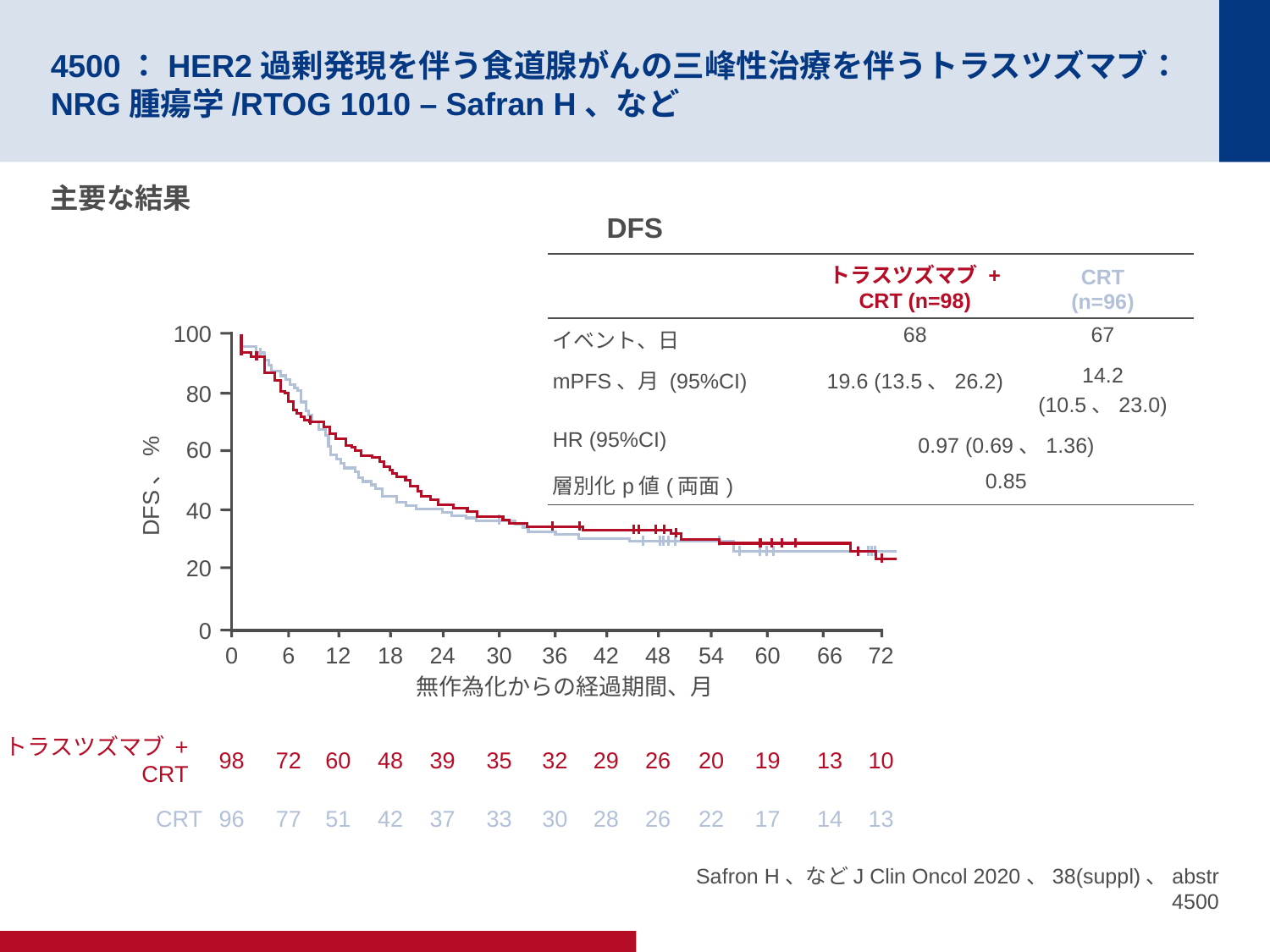

# 4500：HER2過剰発現を伴う食道腺がんの三峰性治療を伴うトラスツズマブ：NRG腫瘍学/RTOG 1010 – Safran H、など
主要な結果

DFS
|  | トラスツズマブ + CRT (n=98) | CRT (n=96) |
| --- | --- | --- |
| イベント、日 | 68 | 67 |
| mPFS、月 (95%CI) | 19.6 (13.5、26.2) | 14.2 (10.5、23.0) |
| HR (95%CI) | 0.97 (0.69、1.36) |  |
| 層別化p値(両面) | 0.85 |  |
100

80

60

DFS、%
40

20

0

0
6
12
18
24
30
36
42
48
54
60
66
72
無作為化からの経過期間、月
 トラスツズマブ +
CRT
98
72
60
48
39
35
32
29
26
20
19
13
10
CRT
96
77
51
42
37
33
30
28
26
22
17
14
13
Safron H、などJ Clin Oncol 2020、38(suppl)、abstr 4500